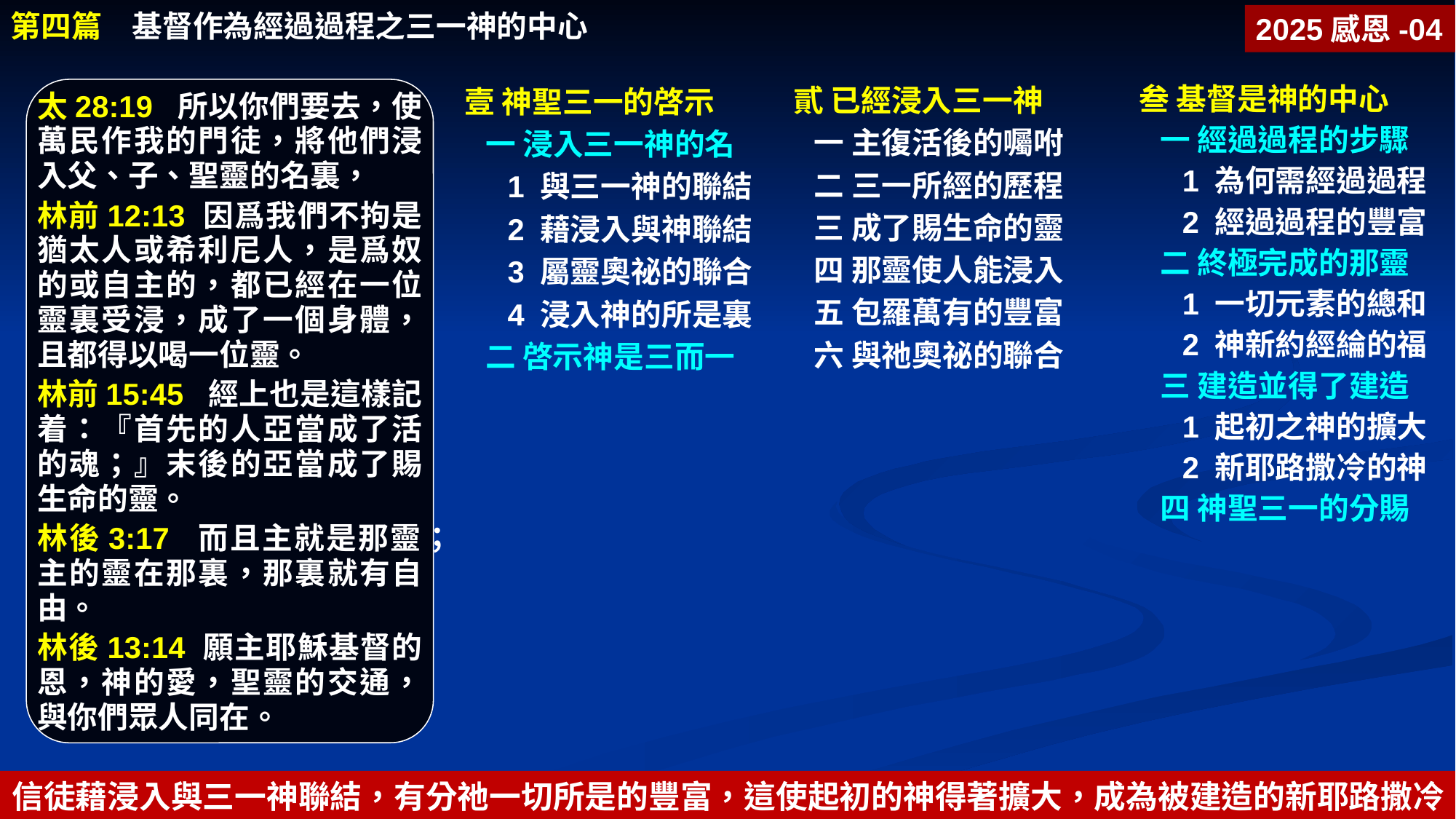

第四篇　基督作為經過過程之三一神的中心
2025感恩-04
貳 已經浸入三一神
一 主復活後的囑咐
二 三一所經的歷程
三 成了賜生命的靈
四 那靈使人能浸入
五 包羅萬有的豐富
六 與祂奧祕的聯合

叁 基督是神的中心
一 經過過程的步驟
1 為何需經過過程
2 經過過程的豐富
二 終極完成的那靈
1 一切元素的總和
2 神新約經綸的福
三 建造並得了建造
1 起初之神的擴大
2 新耶路撒冷的神
四 神聖三一的分賜

壹 神聖三一的啓示
一 浸入三一神的名
1 與三一神的聯結
2 藉浸入與神聯結
3 屬靈奧祕的聯合
4 浸入神的所是裏
二 啓示神是三而一

太28:19  所以你們要去，使萬民作我的門徒，將他們浸入父、子、聖靈的名裏，
林前12:13 因爲我們不拘是猶太人或希利尼人，是爲奴的或自主的，都已經在一位靈裏受浸，成了一個身體，且都得以喝一位靈。
林前15:45  經上也是這樣記着：『首先的人亞當成了活的魂；』末後的亞當成了賜生命的靈。
林後3:17  而且主就是那靈；主的靈在那裏，那裏就有自由。
林後13:14 願主耶穌基督的恩，神的愛，聖靈的交通，與你們眾人同在。

信徒藉浸入與三一神聯結，有分祂一切所是的豐富，這使起初的神得著擴大，成為被建造的新耶路撒冷。